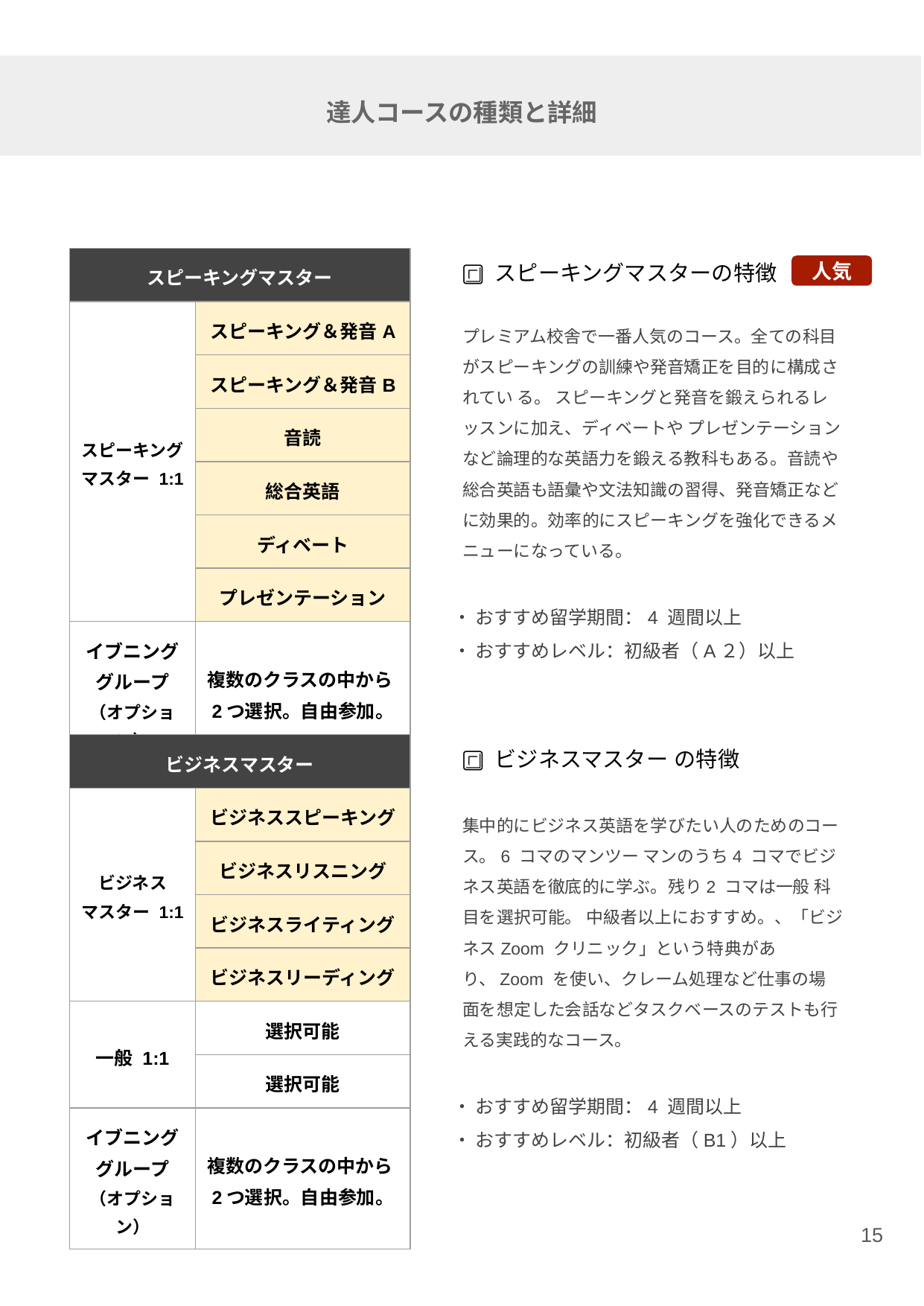

達人コースの種類と詳細
| スピーキングマスター |  |
| --- | --- |
| スピーキングマスター 1:1 | スピーキング＆発音A |
|  | スピーキング＆発音B |
|  | 音読 |
|  | 総合英語 |
|  | ディベート |
|  | プレゼンテーション |
| イブニング グループ （オプション） | 複数のクラスの中から2つ選択。自由参加。 |
|  |  |
🔳 スピーキングマスターの特徴
人気
プレミアム校舎で一番人気のコース。全ての科目がスピーキングの訓練や発音矯正を目的に構成されてい る。 スピーキングと発音を鍛えられるレッスンに加え、ディベートや プレゼンテーションなど論理的な英語力を鍛える教科もある。音読や 総合英語も語彙や文法知識の習得、発音矯正などに効果的。効率的にスピーキングを強化できるメニューになっている。
・ おすすめ留学期間：4 週間以上
・ おすすめレベル：初級者（A２）以上
| ビジネスマスター |  |
| --- | --- |
| ビジネス マスター 1:1 | ビジネススピーキング |
|  | ビジネスリスニング |
|  | ビジネスライティング |
|  | ビジネスリーディング |
| 一般 1:1 | 選択可能 |
|  | 選択可能 |
| イブニング グループ （オプション） | 複数のクラスの中から2つ選択。自由参加。 |
|  |  |
🔳 ビジネスマスター の特徴
集中的にビジネス英語を学びたい人のためのコース。6 コマのマンツー マンのうち4 コマでビジネス英語を徹底的に学ぶ。残り2 コマは一般 科目を選択可能。 中級者以上におすすめ。、「ビジネスZoom クリニック」という特典があり、Zoom を使い、クレーム処理など仕事の場 面を想定した会話などタスクベースのテストも行える実践的なコース。
・ おすすめ留学期間：4 週間以上
・ おすすめレベル：初級者（B1）以上
15